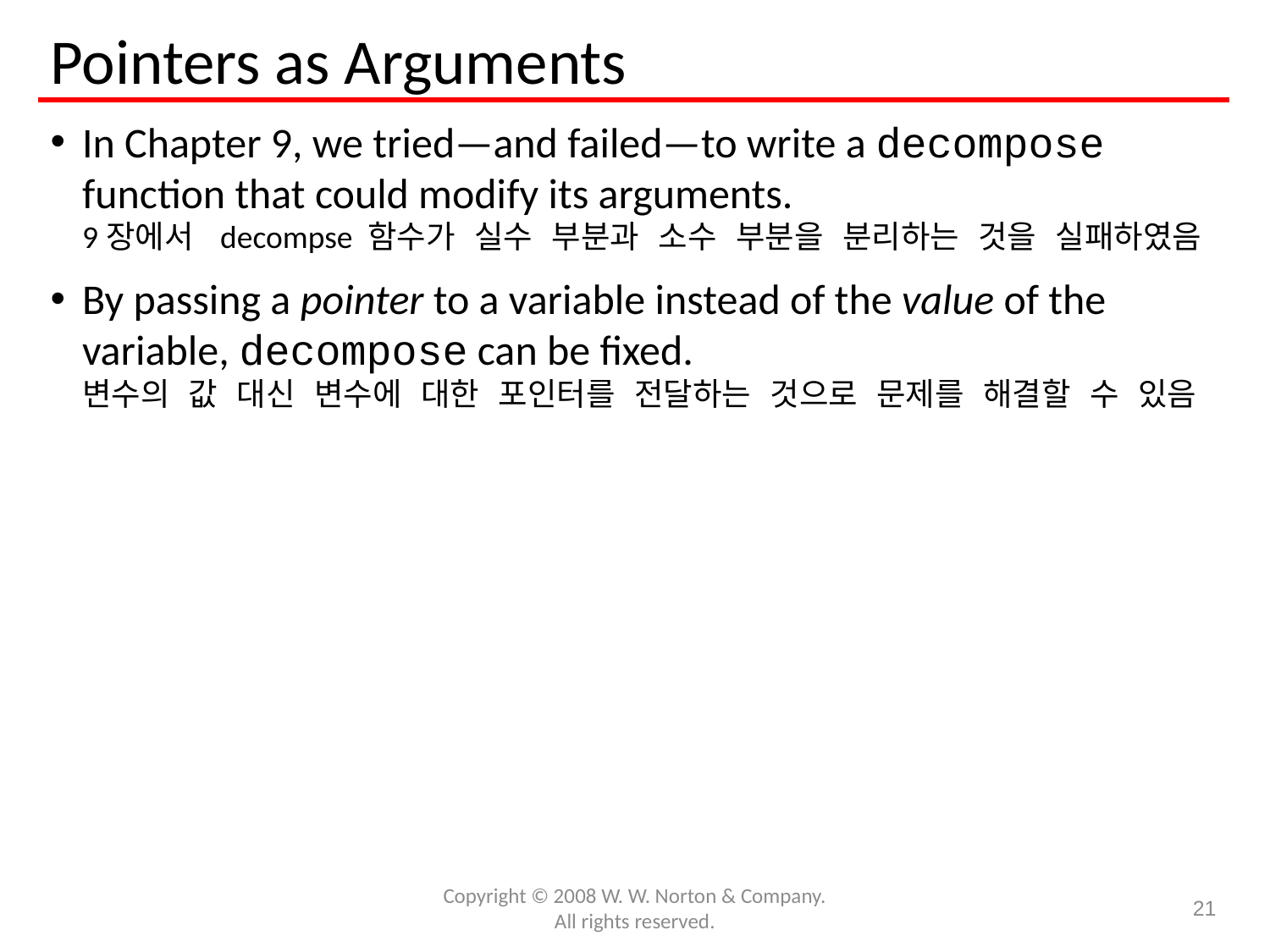

# Pointers as Arguments
In Chapter 9, we tried—and failed—to write a decompose function that could modify its arguments.
9장에서 decompse 함수가 실수 부분과 소수 부분을 분리하는 것을 실패하였음
By passing a pointer to a variable instead of the value of the variable, decompose can be fixed.
변수의 값 대신 변수에 대한 포인터를 전달하는 것으로 문제를 해결할 수 있음
Copyright © 2008 W. W. Norton & Company.
All rights reserved.
21